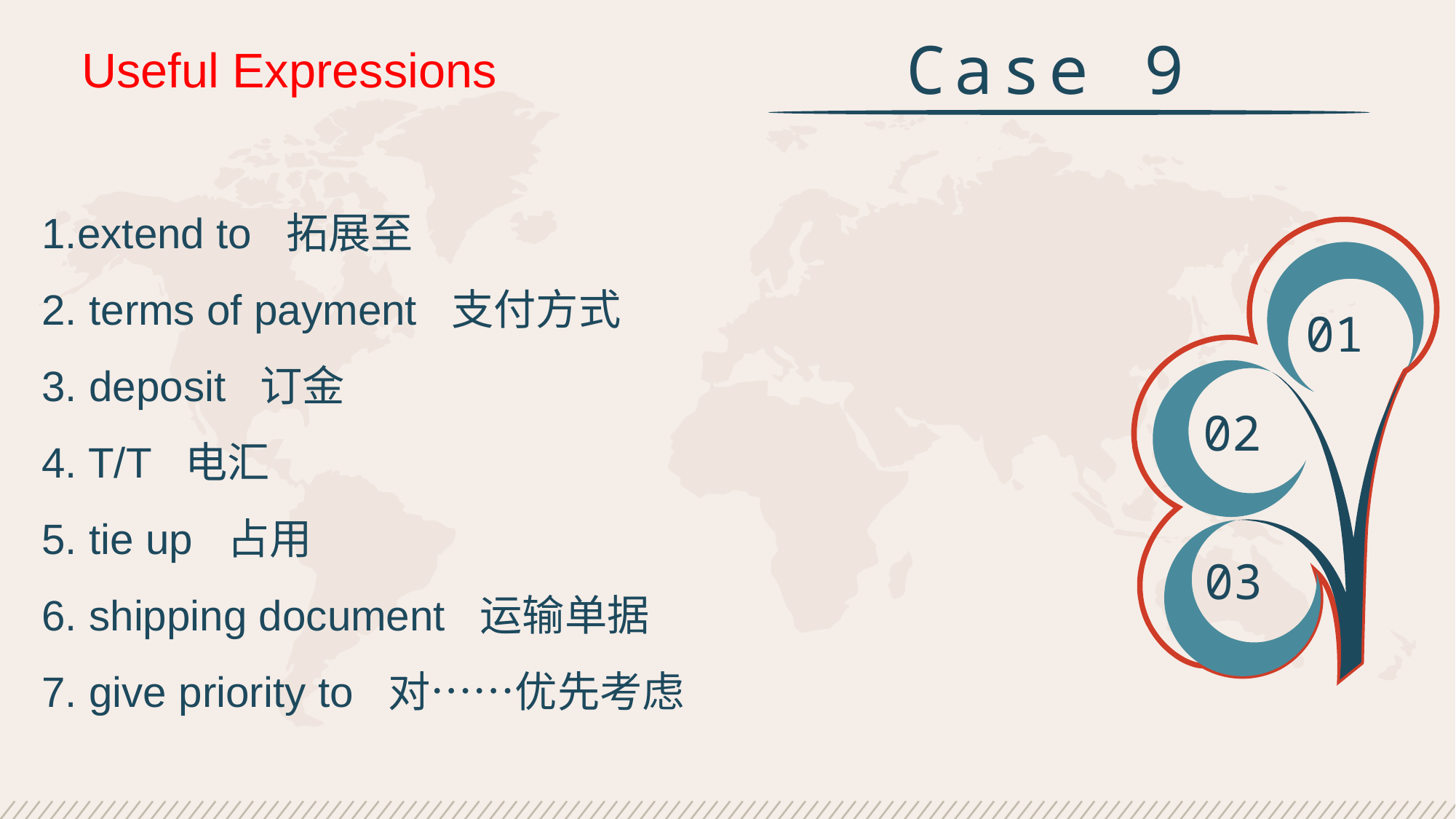

Case 9

Useful Expressions
1.extend to  拓展至
2. terms of payment  支付方式
3. deposit  订金
4. T/T  电汇
5. tie up  占用
6. shipping document  运输单据
7. give priority to  对……优先考虑

01
02
03